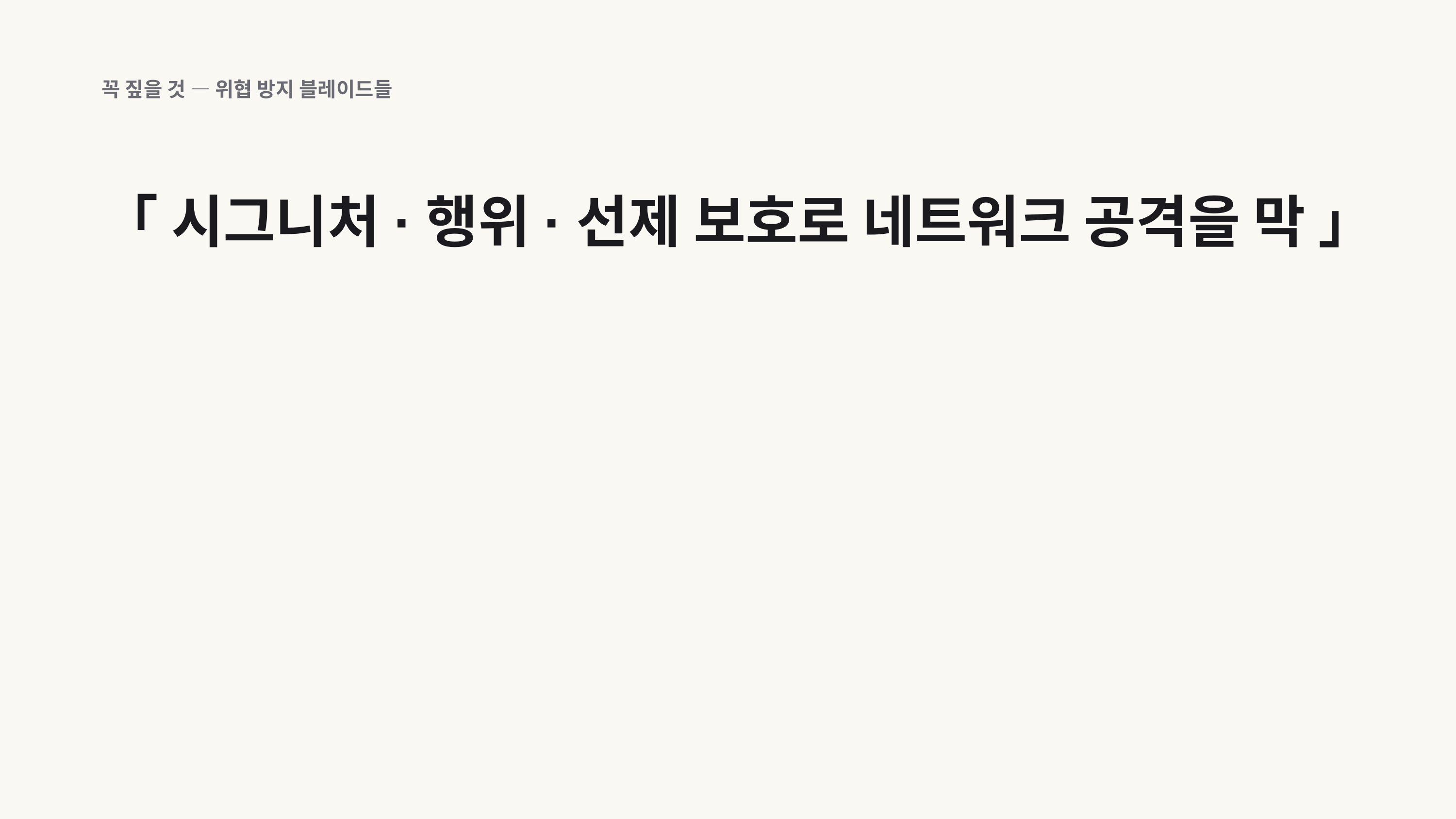

꼭 짚을 것 — 위협 방지 블레이드들
「 시그니처·행위·선제 보호로 네트워크 공격을 막 」